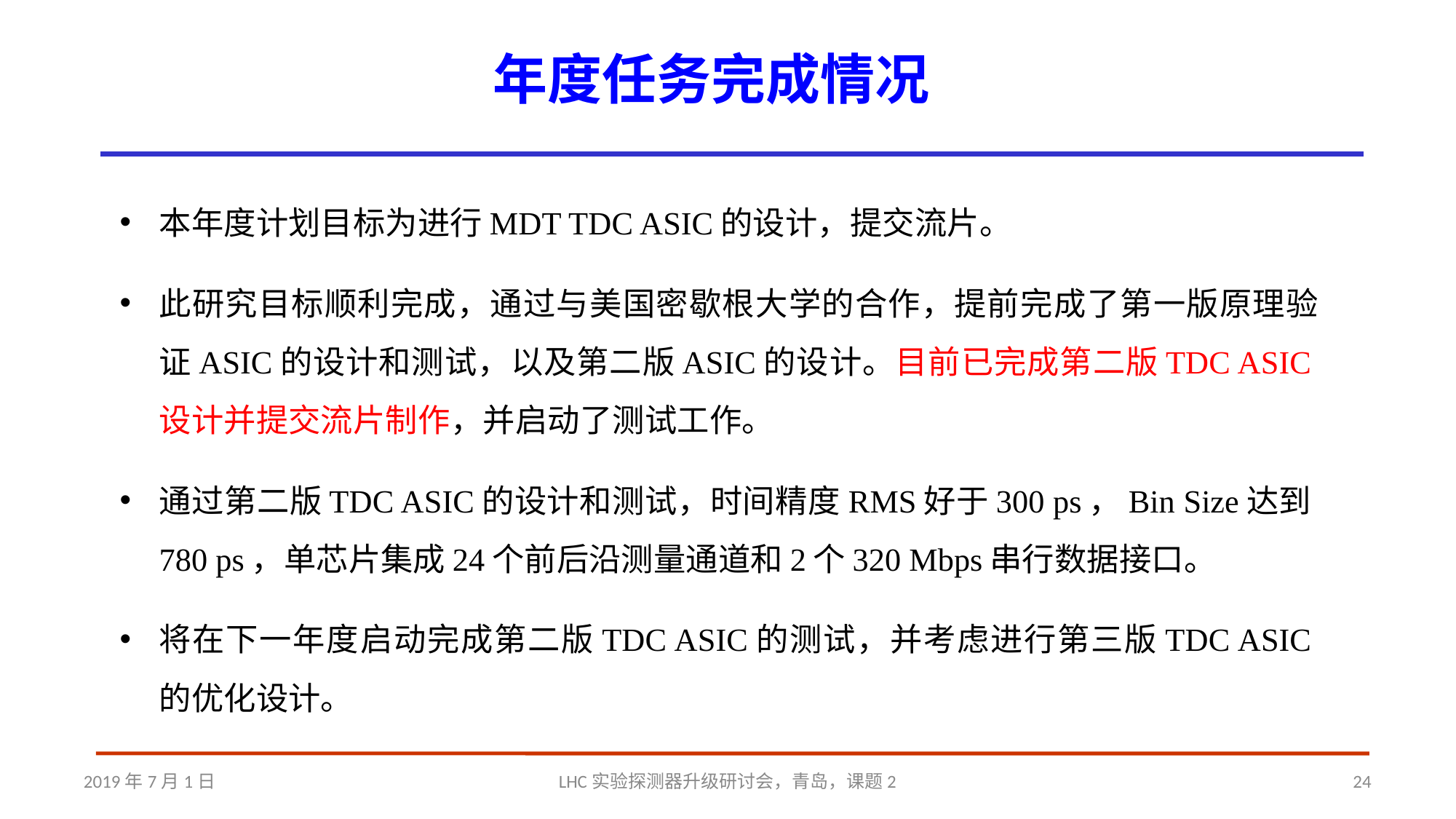

# 年度任务完成情况
本年度计划目标为进行MDT TDC ASIC的设计，提交流片。
此研究目标顺利完成，通过与美国密歇根大学的合作，提前完成了第一版原理验证ASIC的设计和测试，以及第二版ASIC的设计。目前已完成第二版TDC ASIC设计并提交流片制作，并启动了测试工作。
通过第二版TDC ASIC的设计和测试，时间精度RMS好于300 ps，Bin Size达到780 ps，单芯片集成24个前后沿测量通道和2个320 Mbps串行数据接口。
将在下一年度启动完成第二版TDC ASIC的测试，并考虑进行第三版TDC ASIC的优化设计。
2019年7月1日
LHC实验探测器升级研讨会，青岛，课题2
24